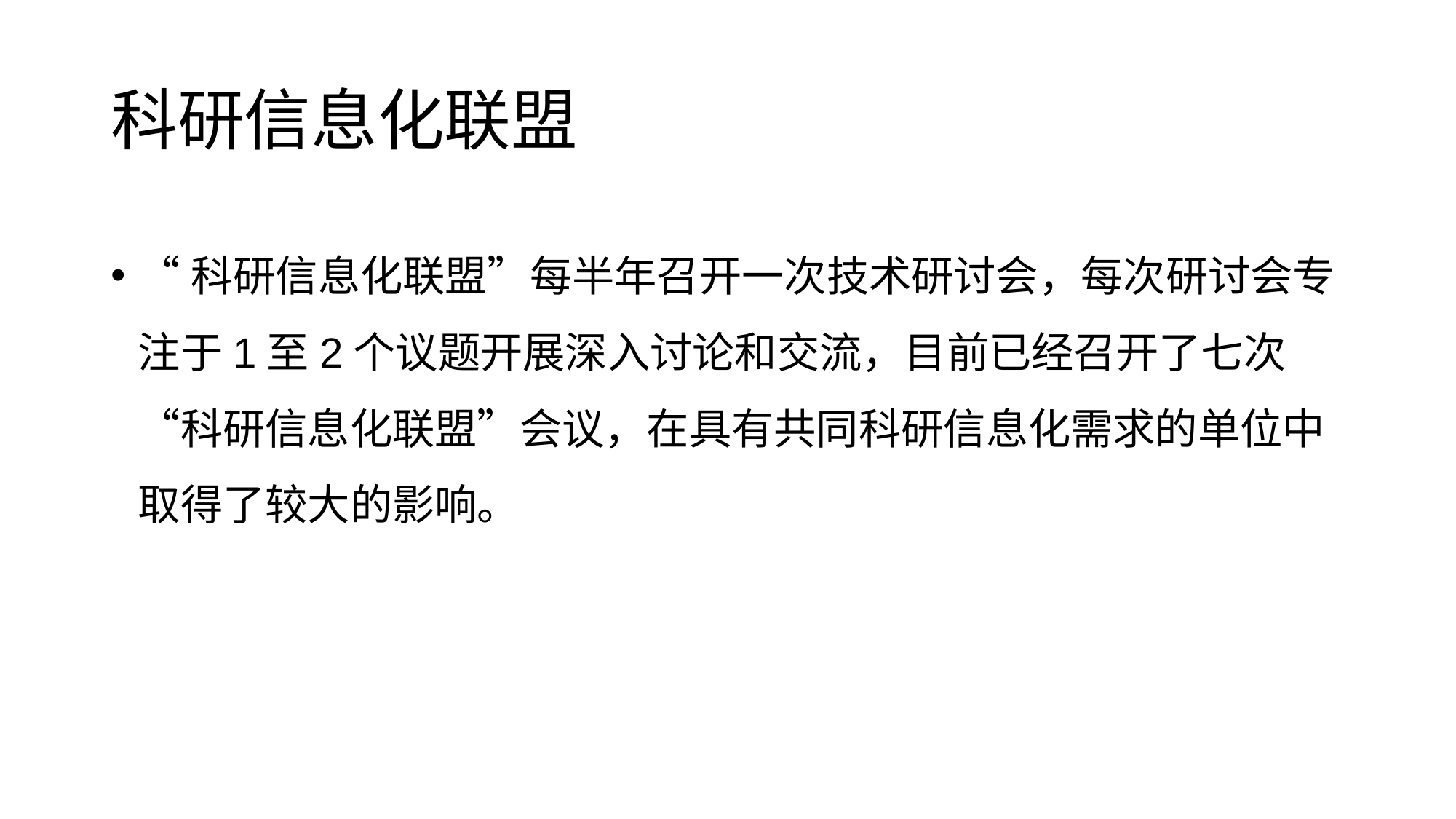

# 科研信息化联盟
“科研信息化联盟”每半年召开一次技术研讨会，每次研讨会专注于1至2个议题开展深入讨论和交流，目前已经召开了七次“科研信息化联盟”会议，在具有共同科研信息化需求的单位中取得了较大的影响。